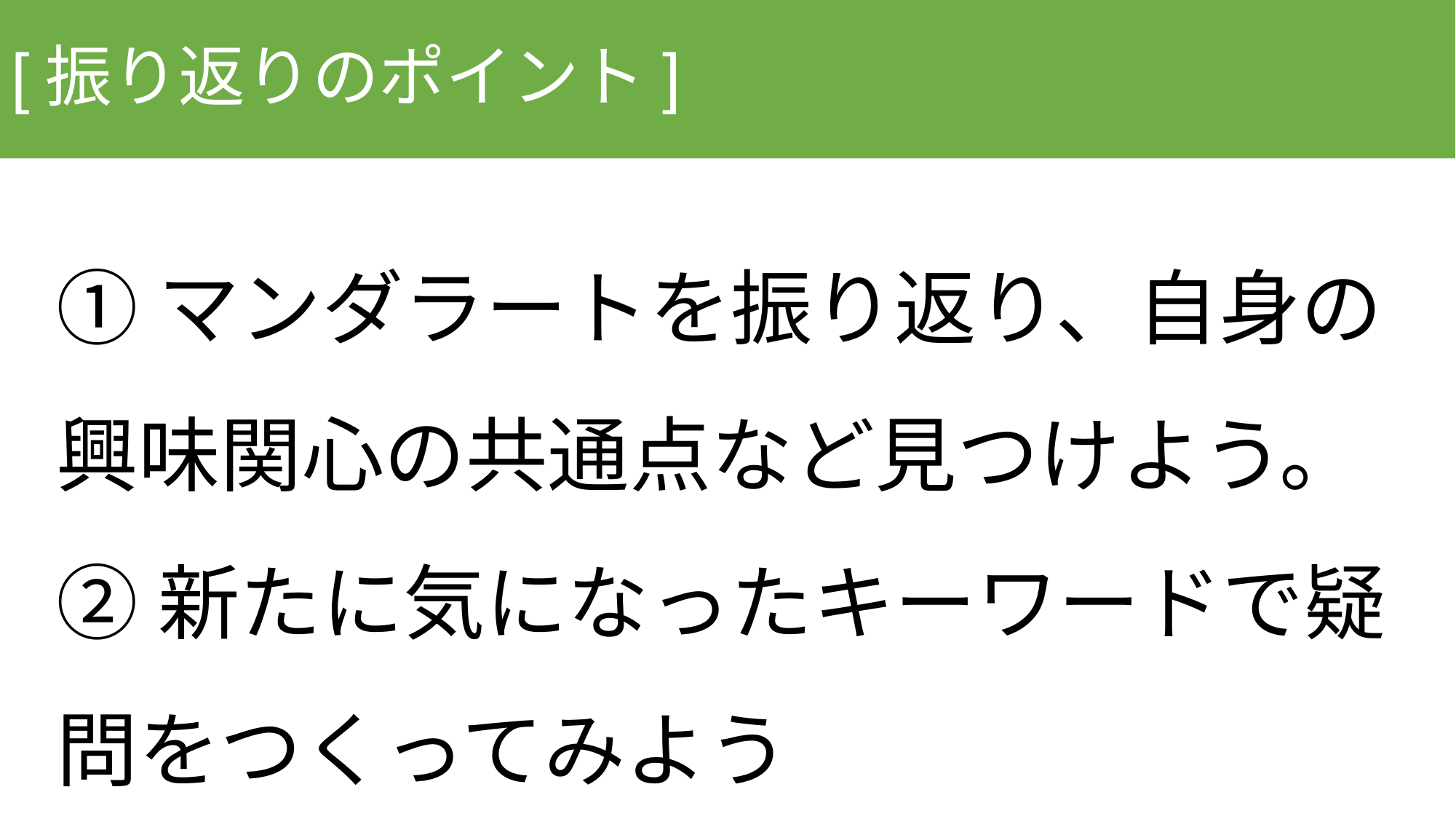

# [振り返りのポイント]
①マンダラートを振り返り、自身の興味関心の共通点など見つけよう。
②新たに気になったキーワードで疑問をつくってみよう